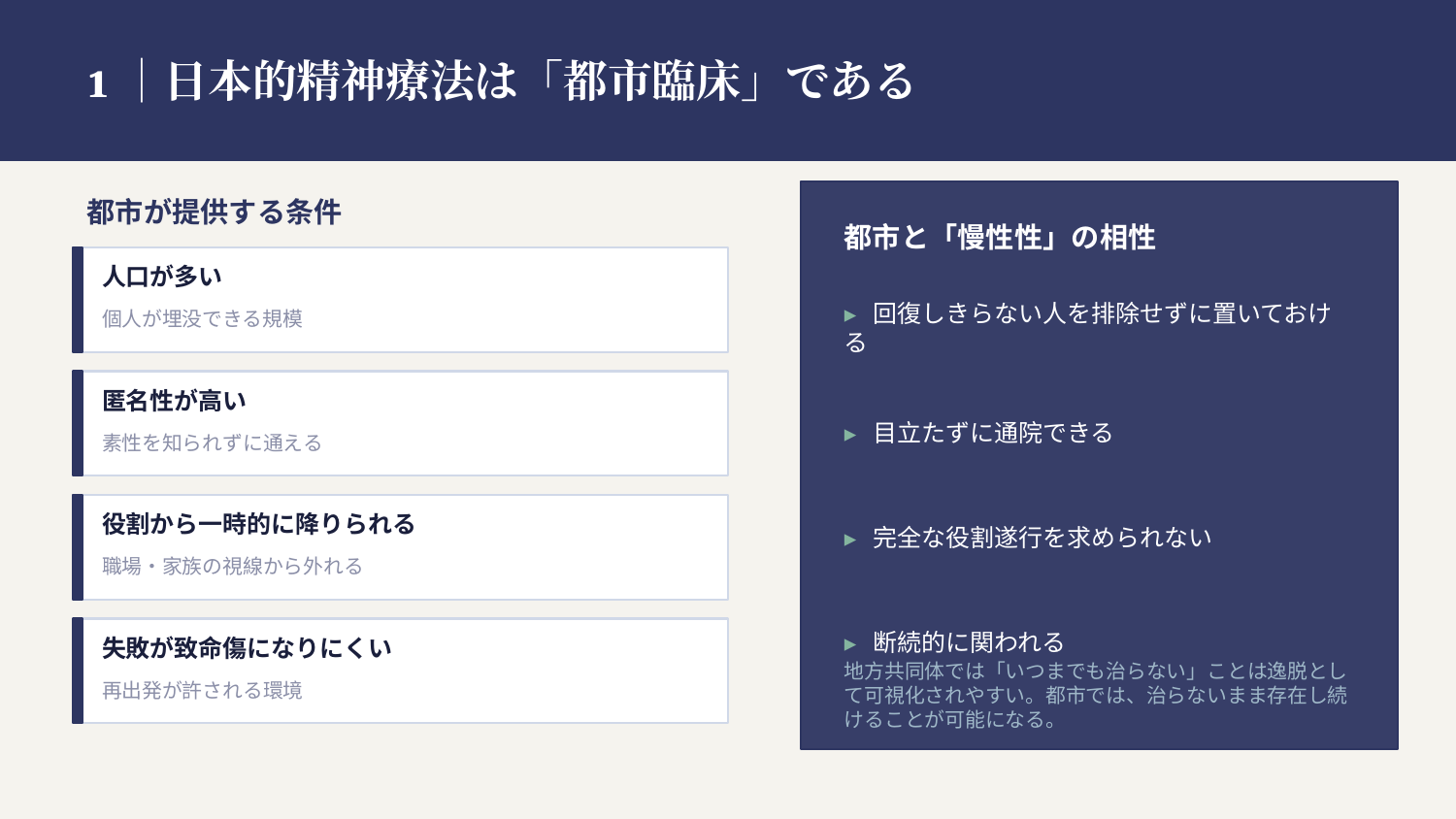

1｜日本的精神療法は「都市臨床」である
都市が提供する条件

都市と「慢性性」の相性

人口が多い
▸  回復しきらない人を排除せずに置いておける
個人が埋没できる規模

匿名性が高い
▸  目立たずに通院できる
素性を知られずに通える
▸  完全な役割遂行を求められない

役割から一時的に降りられる
職場・家族の視線から外れる
▸  断続的に関われる

失敗が致命傷になりにくい
地方共同体では「いつまでも治らない」ことは逸脱として可視化されやすい。都市では、治らないまま存在し続けることが可能になる。
再出発が許される環境